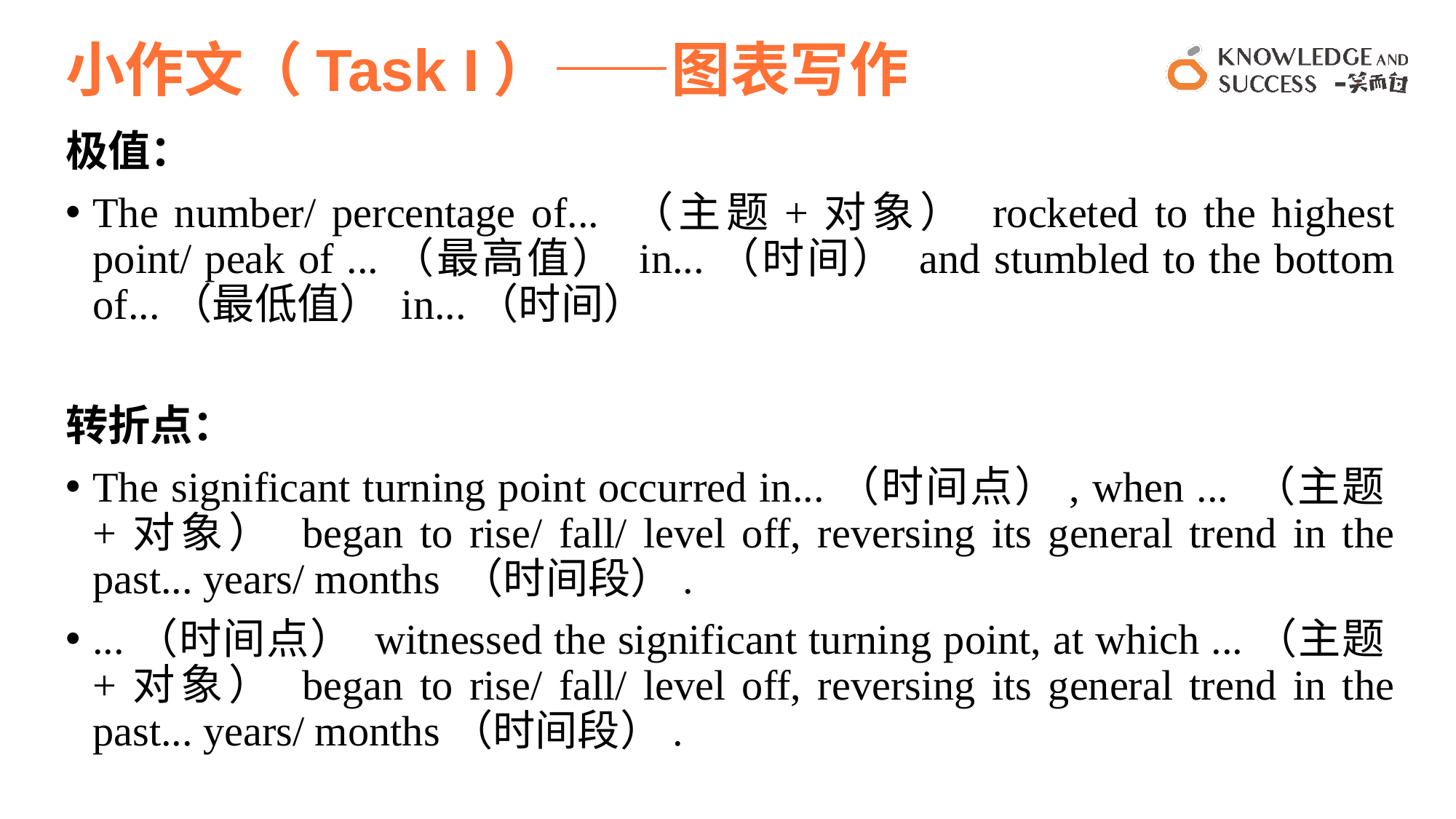

# 小作文（Task I）——图表写作
极值：
The number/ percentage of... （主题+对象） rocketed to the highest point/ peak of ...（最高值） in...（时间） and stumbled to the bottom of...（最低值） in...（时间）

转折点：
The significant turning point occurred in...（时间点）, when ... （主题+对象） began to rise/ fall/ level off, reversing its general trend in the past... years/ months （时间段）.
...（时间点） witnessed the significant turning point, at which ...（主题+对象） began to rise/ fall/ level off, reversing its general trend in the past... years/ months（时间段）.

17